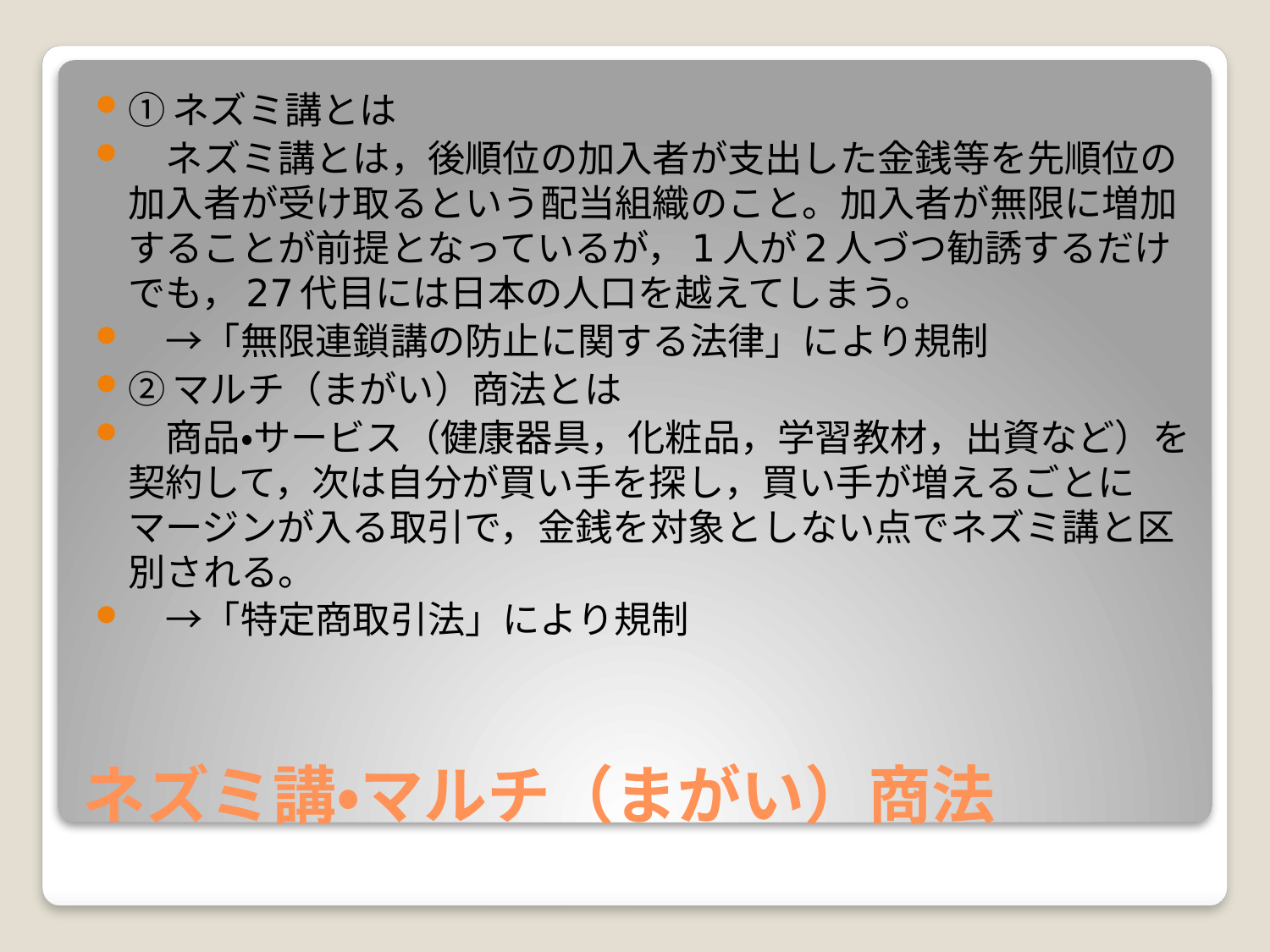

①ネズミ講とは
　ネズミ講とは，後順位の加入者が支出した金銭等を先順位の加入者が受け取るという配当組織のこと。加入者が無限に増加することが前提となっているが，1人が2人づつ勧誘するだけでも，27代目には日本の人口を越えてしまう。
　→「無限連鎖講の防止に関する法律」により規制
②マルチ（まがい）商法とは
　商品・サービス（健康器具，化粧品，学習教材，出資など）を契約して，次は自分が買い手を探し，買い手が増えるごとにマージンが入る取引で，金銭を対象としない点でネズミ講と区別される。
　→「特定商取引法」により規制

# ネズミ講・マルチ（まがい）商法